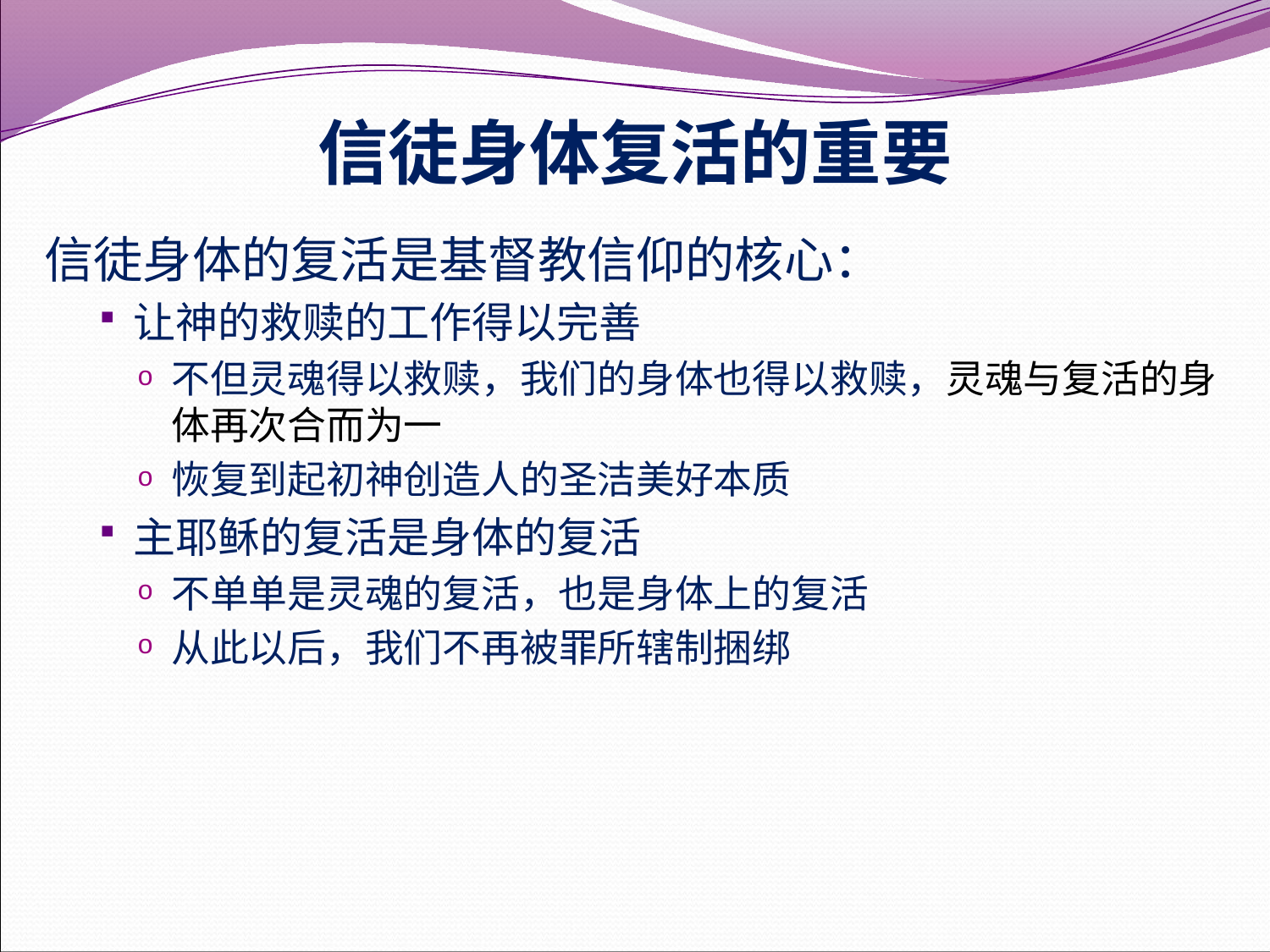

# 信徒身体复活的重要
信徒身体的复活是基督教信仰的核心：
让神的救赎的工作得以完善
不但灵魂得以救赎，我们的身体也得以救赎，灵魂与复活的身体再次合而为一
恢复到起初神创造人的圣洁美好本质
主耶稣的复活是身体的复活
不单单是灵魂的复活，也是身体上的复活
从此以后，我们不再被罪所辖制捆绑